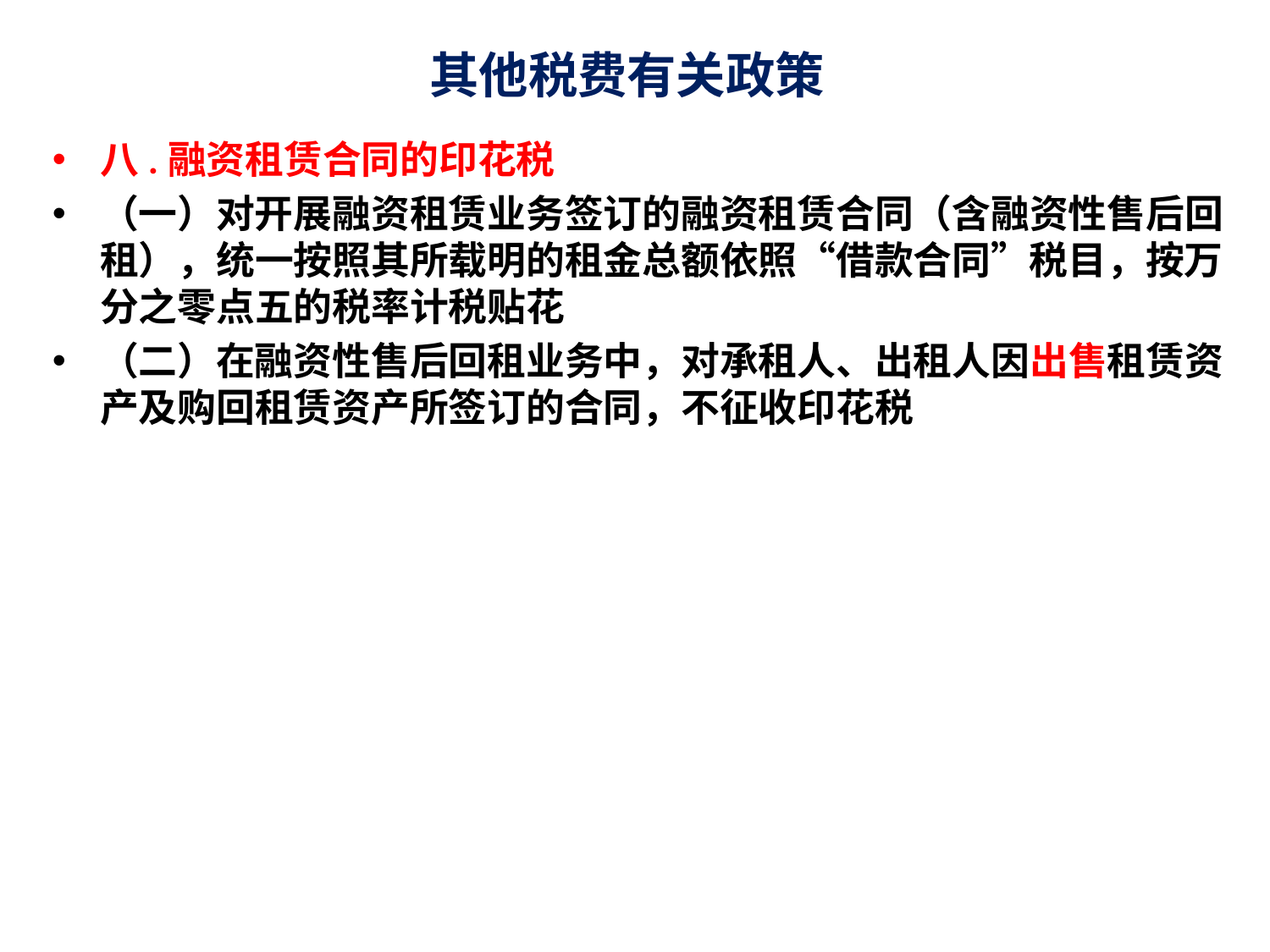

# 其他税费有关政策
八.融资租赁合同的印花税
（一）对开展融资租赁业务签订的融资租赁合同（含融资性售后回租），统一按照其所载明的租金总额依照“借款合同”税目，按万分之零点五的税率计税贴花
（二）在融资性售后回租业务中，对承租人、出租人因出售租赁资产及购回租赁资产所签订的合同，不征收印花税